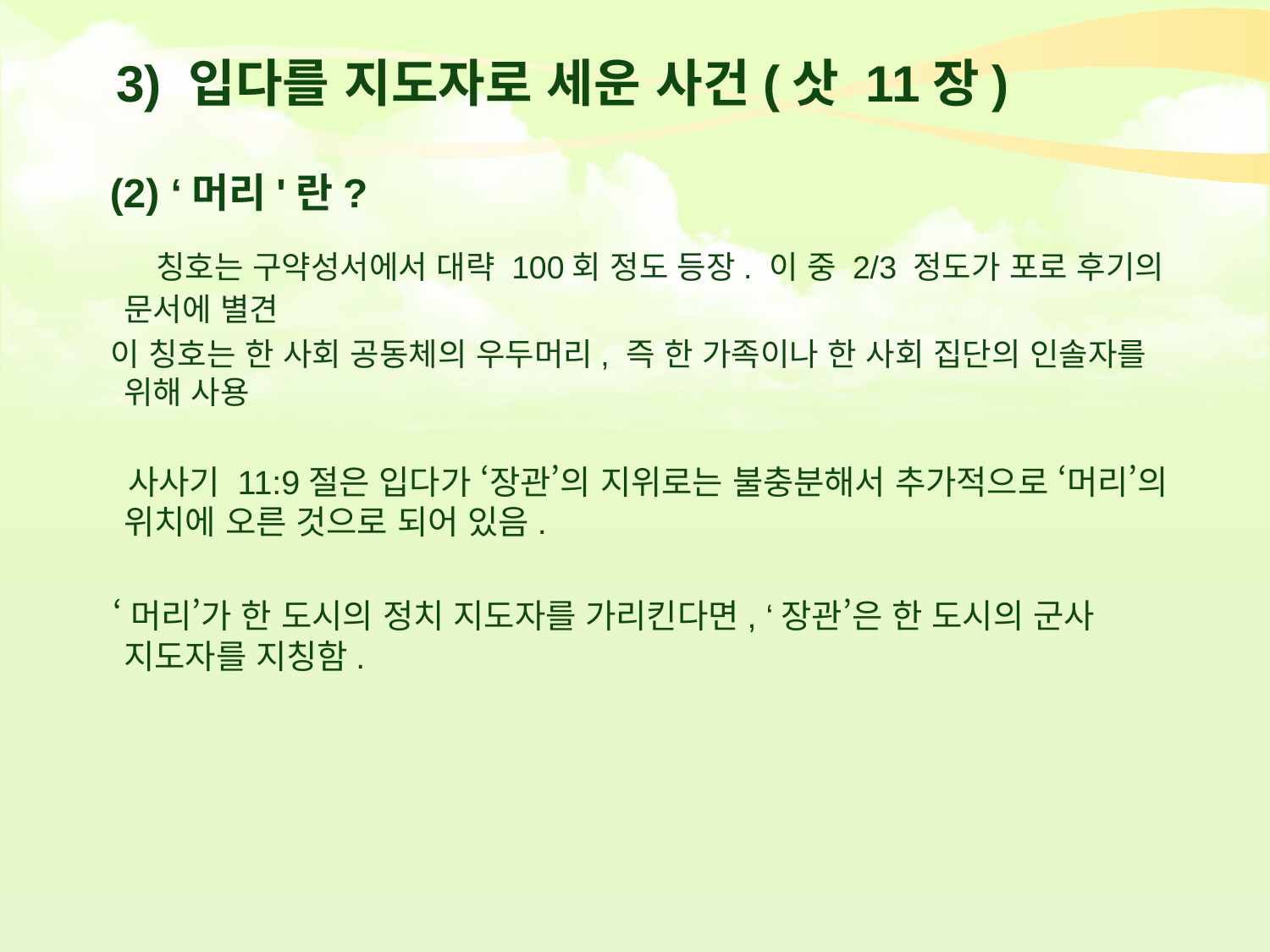

# 3) 입다를 지도자로 세운 사건(삿 11장)
   (2) ‘머리'란?
     칭호는 구약성서에서 대략 100회 정도 등장. 이 중 2/3 정도가 포로 후기의 문서에 별견
   이 칭호는 한 사회 공동체의 우두머리, 즉 한 가족이나 한 사회 집단의 인솔자를 위해 사용

     사사기 11:9절은 입다가 ‘장관’의 지위로는 불충분해서 추가적으로 ‘머리’의 위치에 오른 것으로 되어 있음.

    ‘머리’가 한 도시의 정치 지도자를 가리킨다면, ‘장관’은 한 도시의 군사 지도자를 지칭함.